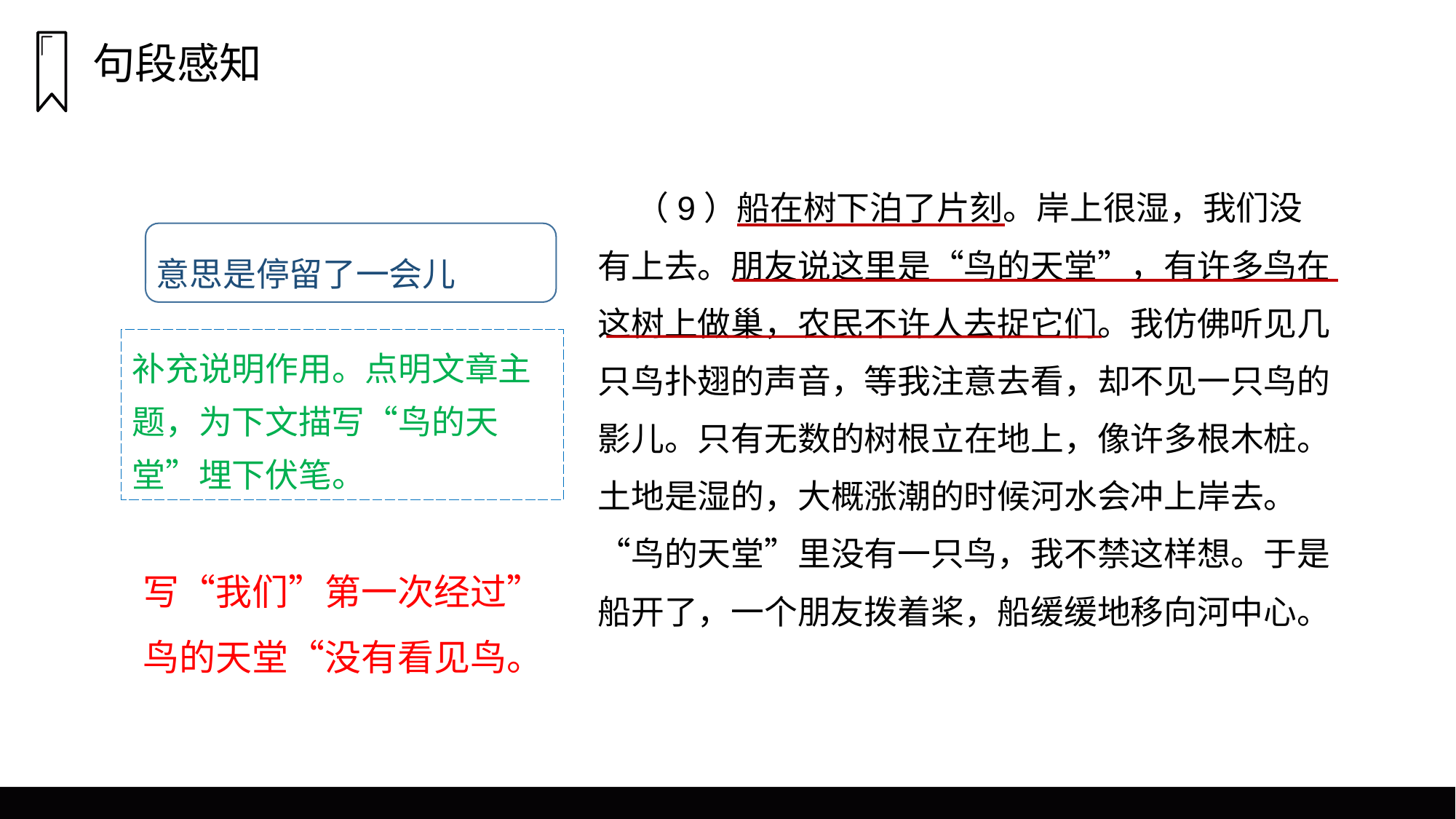

句段感知
    （9）船在树下泊了片刻。岸上很湿，我们没有上去。朋友说这里是“鸟的天堂”，有许多鸟在这树上做巢，农民不许人去捉它们。我仿佛听见几只鸟扑翅的声音，等我注意去看，却不见一只鸟的影儿。只有无数的树根立在地上，像许多根木桩。土地是湿的，大概涨潮的时候河水会冲上岸去。“鸟的天堂”里没有一只鸟，我不禁这样想。于是船开了，一个朋友拨着桨，船缓缓地移向河中心。

意思是停留了一会儿
补充说明作用。点明文章主题，为下文描写“鸟的天堂”埋下伏笔。
写“我们”第一次经过”鸟的天堂“没有看见鸟。